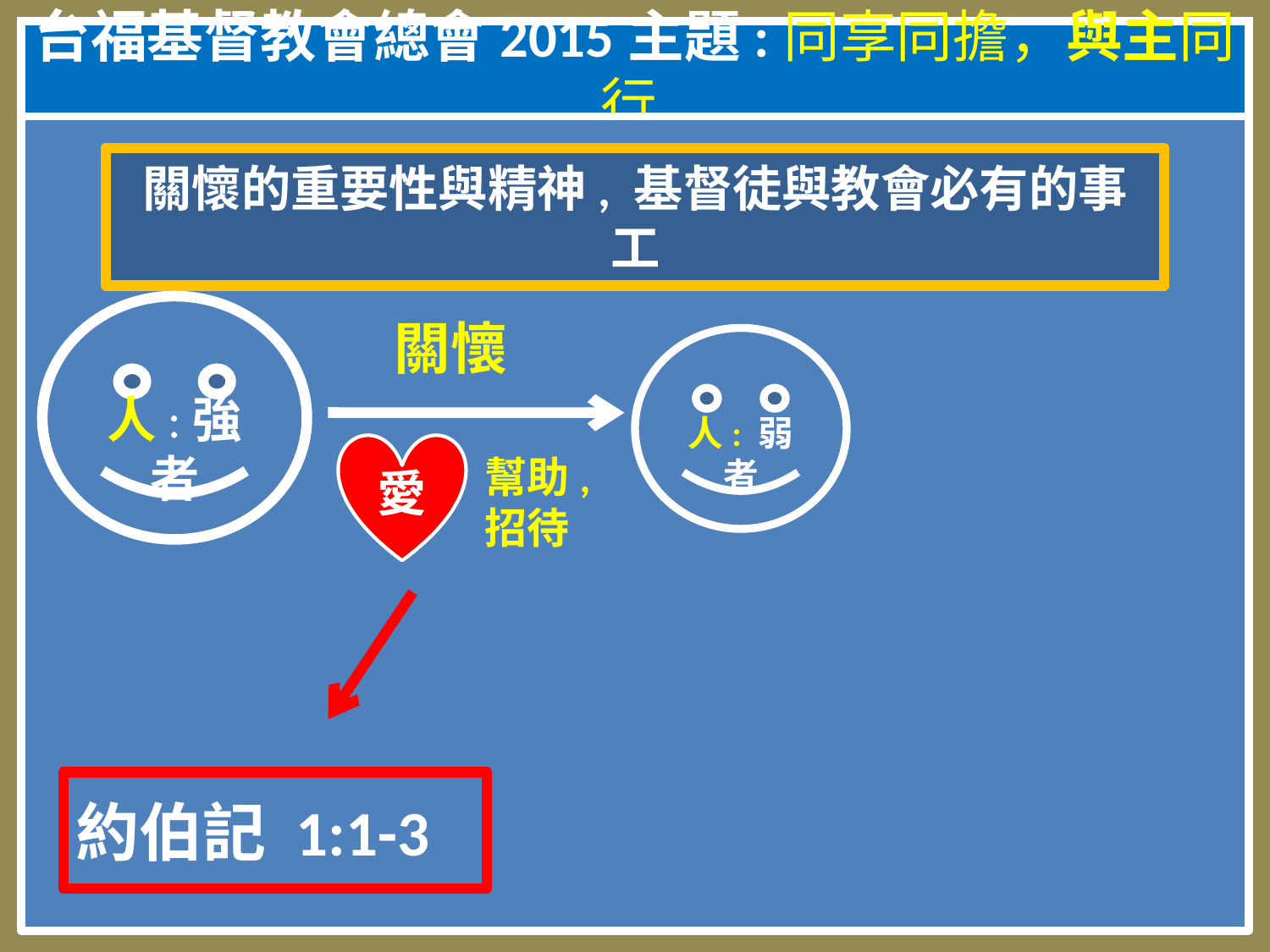

# 台福基督教會總會2015主題:同享同擔，與主同行

關懷的重要性與精神, 基督徒與教會必有的事工

人:強者
關懷

人: 弱者

愛
幫助,
招待

約伯記 1:1-3